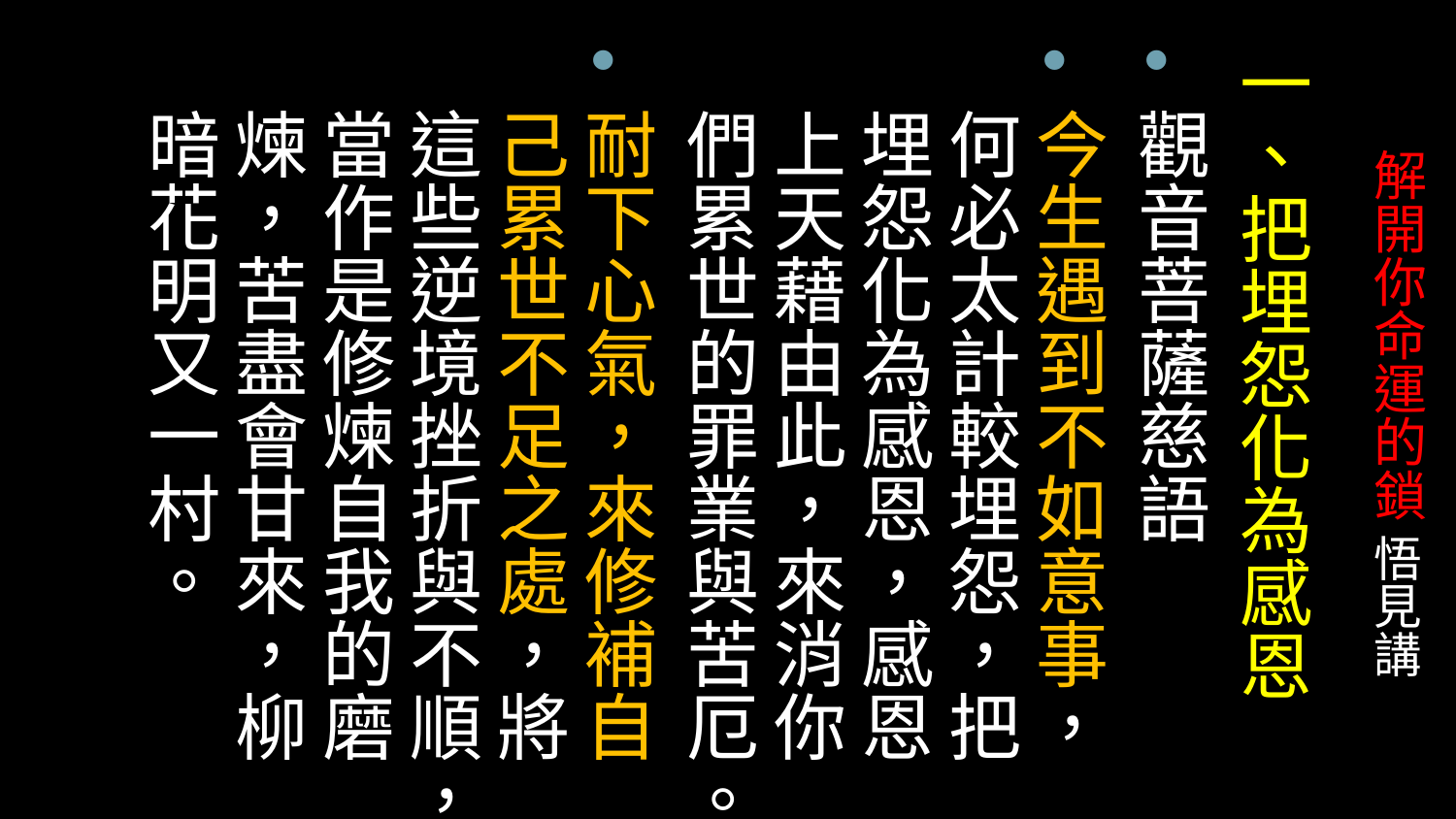

一、把埋怨化為感恩
觀音菩薩慈語
今生遇到不如意事，何必太計較埋怨，把埋怨化為感恩，感恩上天藉由此，來消你們累世的罪業與苦厄。
耐下心氣，來修補自己累世不足之處，將這些逆境挫折與不順，當作是修煉自我的磨煉，苦盡會甘來，柳暗花明又一村。

# 解開你命運的鎖 悟見講